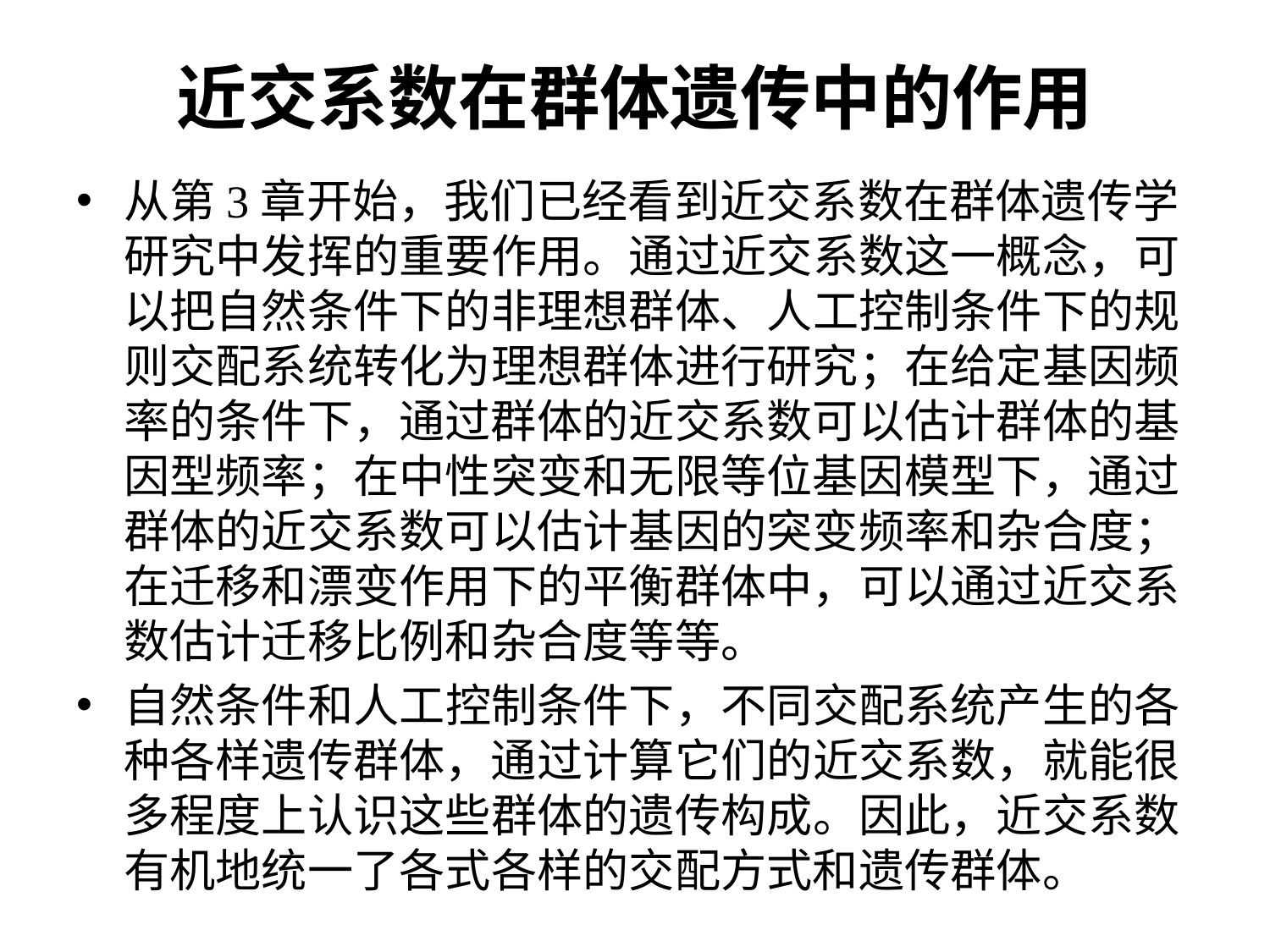

# 近交系数在群体遗传中的作用
从第3章开始，我们已经看到近交系数在群体遗传学研究中发挥的重要作用。通过近交系数这一概念，可以把自然条件下的非理想群体、人工控制条件下的规则交配系统转化为理想群体进行研究；在给定基因频率的条件下，通过群体的近交系数可以估计群体的基因型频率；在中性突变和无限等位基因模型下，通过群体的近交系数可以估计基因的突变频率和杂合度；在迁移和漂变作用下的平衡群体中，可以通过近交系数估计迁移比例和杂合度等等。
自然条件和人工控制条件下，不同交配系统产生的各种各样遗传群体，通过计算它们的近交系数，就能很多程度上认识这些群体的遗传构成。因此，近交系数有机地统一了各式各样的交配方式和遗传群体。